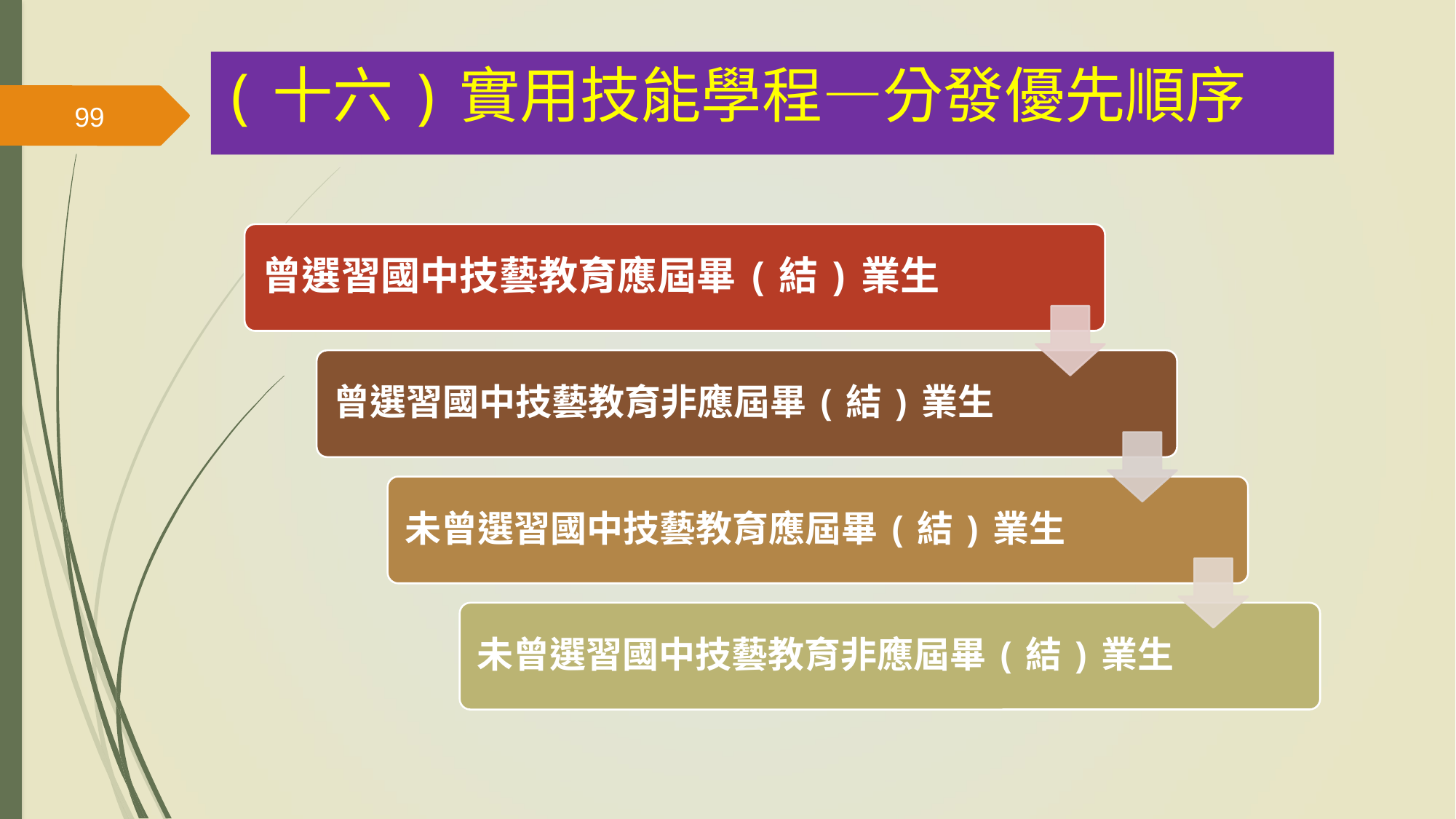

實用技能學程
(十六)實用技能學程—分發優先順序
99
曾選習國中技藝教育應屆畢(結)業生
曾選習國中技藝教育非應屆畢(結)業生
未曾選習國中技藝教育應屆畢(結)業生
未曾選習國中技藝教育非應屆畢(結)業生